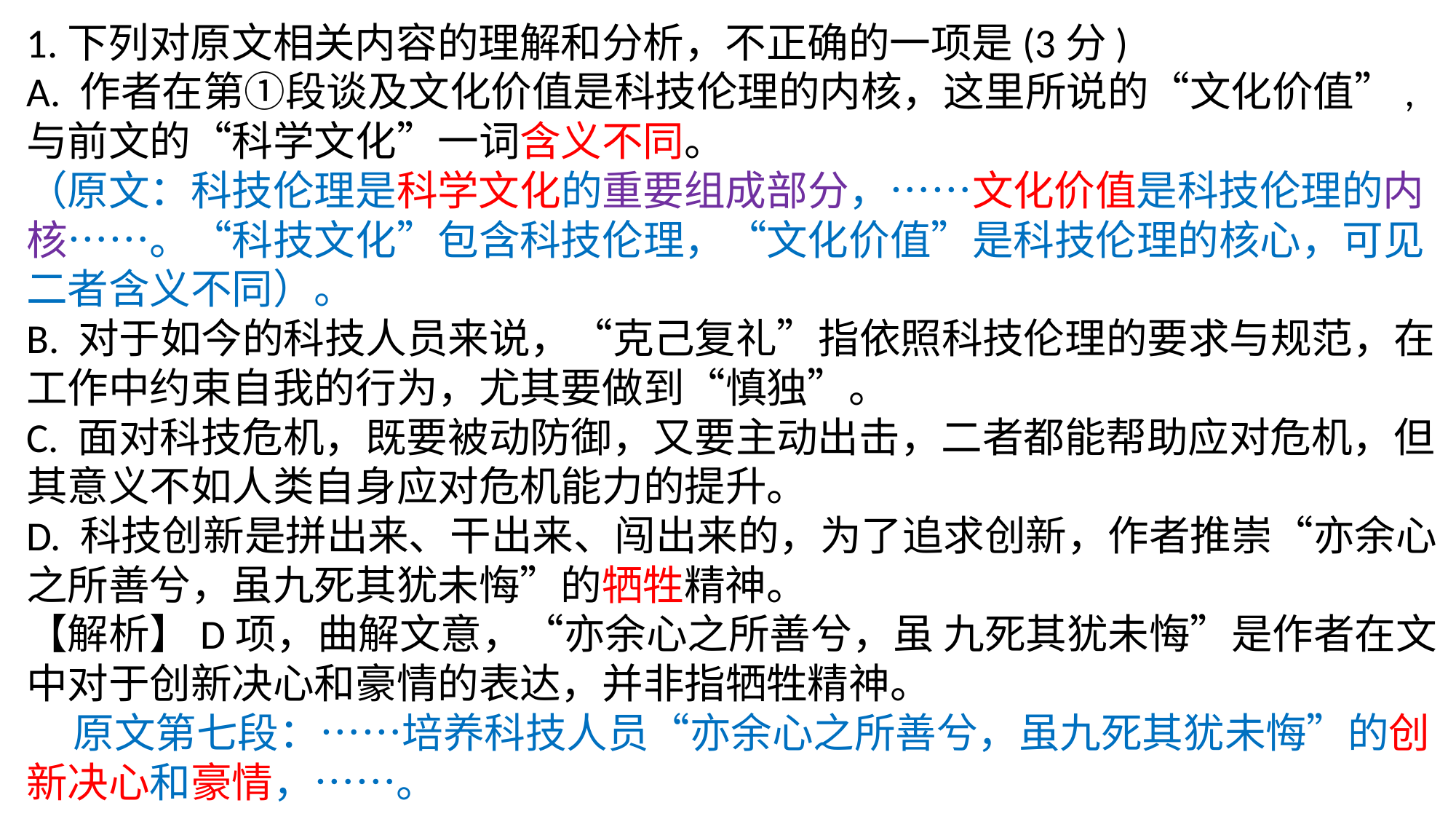

1.下列对原文相关内容的理解和分析，不正确的一项是(3分)
A. 作者在第①段谈及文化价值是科技伦理的内核，这里所说的“文化价值”,与前文的“科学文化”一词含义不同。
（原文：科技伦理是科学文化的重要组成部分，……文化价值是科技伦理的内核……。“科技文化”包含科技伦理，“文化价值”是科技伦理的核心，可见二者含义不同）。
B. 对于如今的科技人员来说，“克己复礼”指依照科技伦理的要求与规范，在工作中约束自我的行为，尤其要做到“慎独”。
C. 面对科技危机，既要被动防御，又要主动出击，二者都能帮助应对危机，但其意义不如人类自身应对危机能力的提升。
D. 科技创新是拼出来、干出来、闯出来的，为了追求创新，作者推崇“亦余心之所善兮，虽九死其犹未悔”的牺牲精神。
【解析】D项，曲解文意，“亦余心之所善兮，虽 九死其犹未悔”是作者在文中对于创新决心和豪情的表达，并非指牺牲精神。
    原文第七段：……培养科技人员“亦余心之所善兮，虽九死其犹未悔”的创新决心和豪情，……。